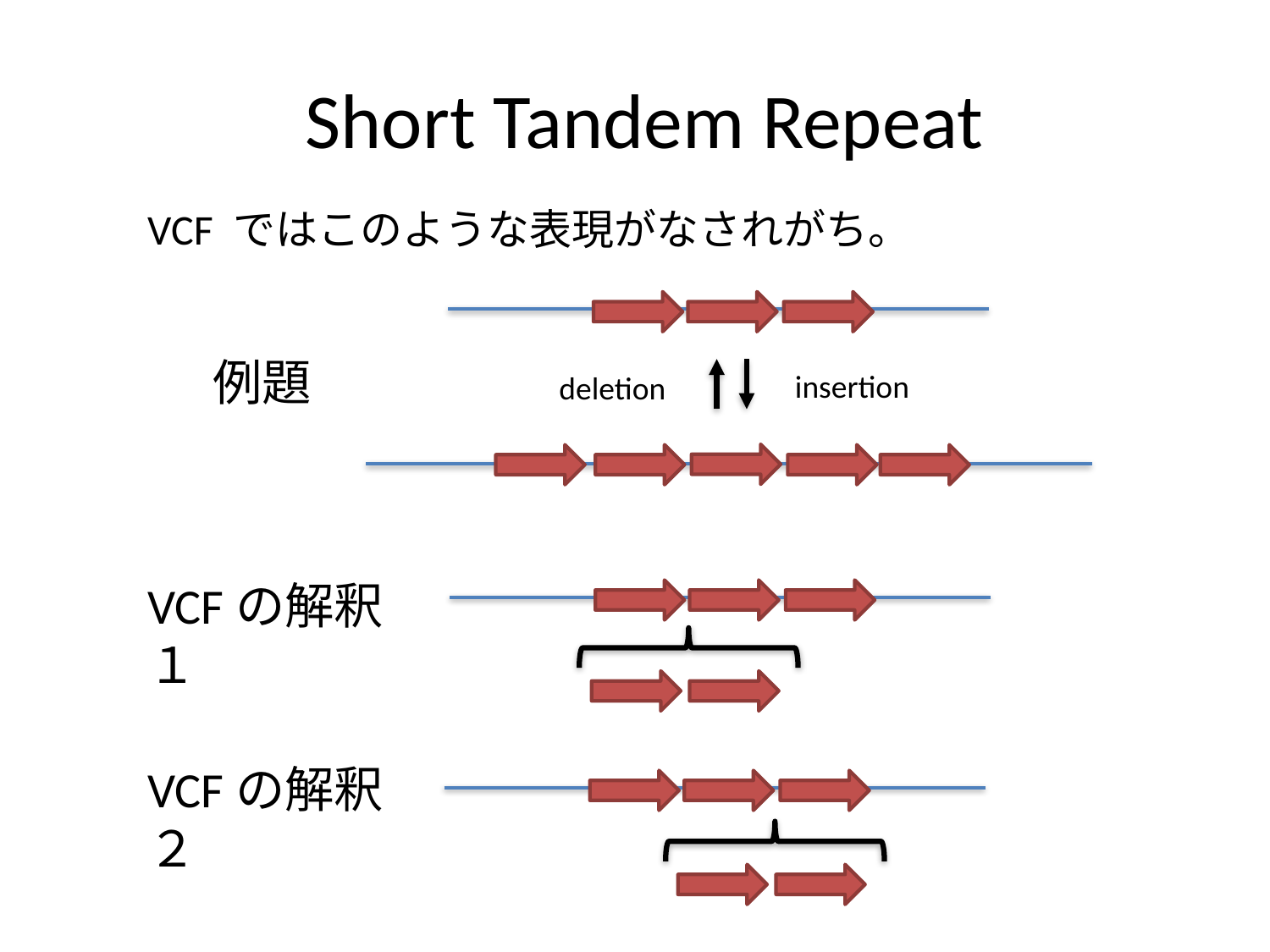

# Short Tandem Repeat
VCF ではこのような表現がなされがち。

例題
insertion
deletion

VCFの解釈１

VCFの解釈２